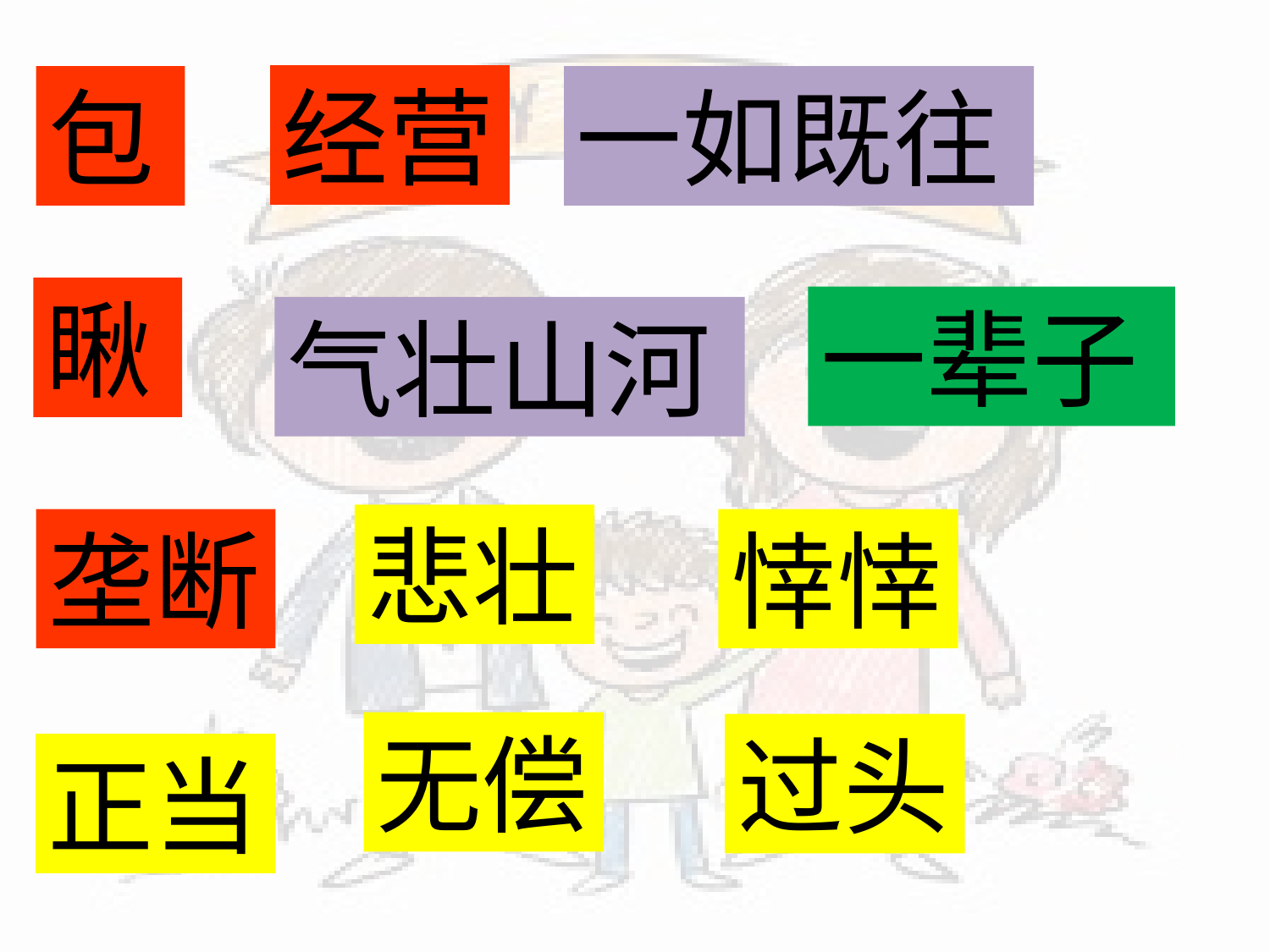

经营
包
一如既往
瞅
一辈子
气壮山河
悲壮
垄断
悻悻
无偿
过头
正当